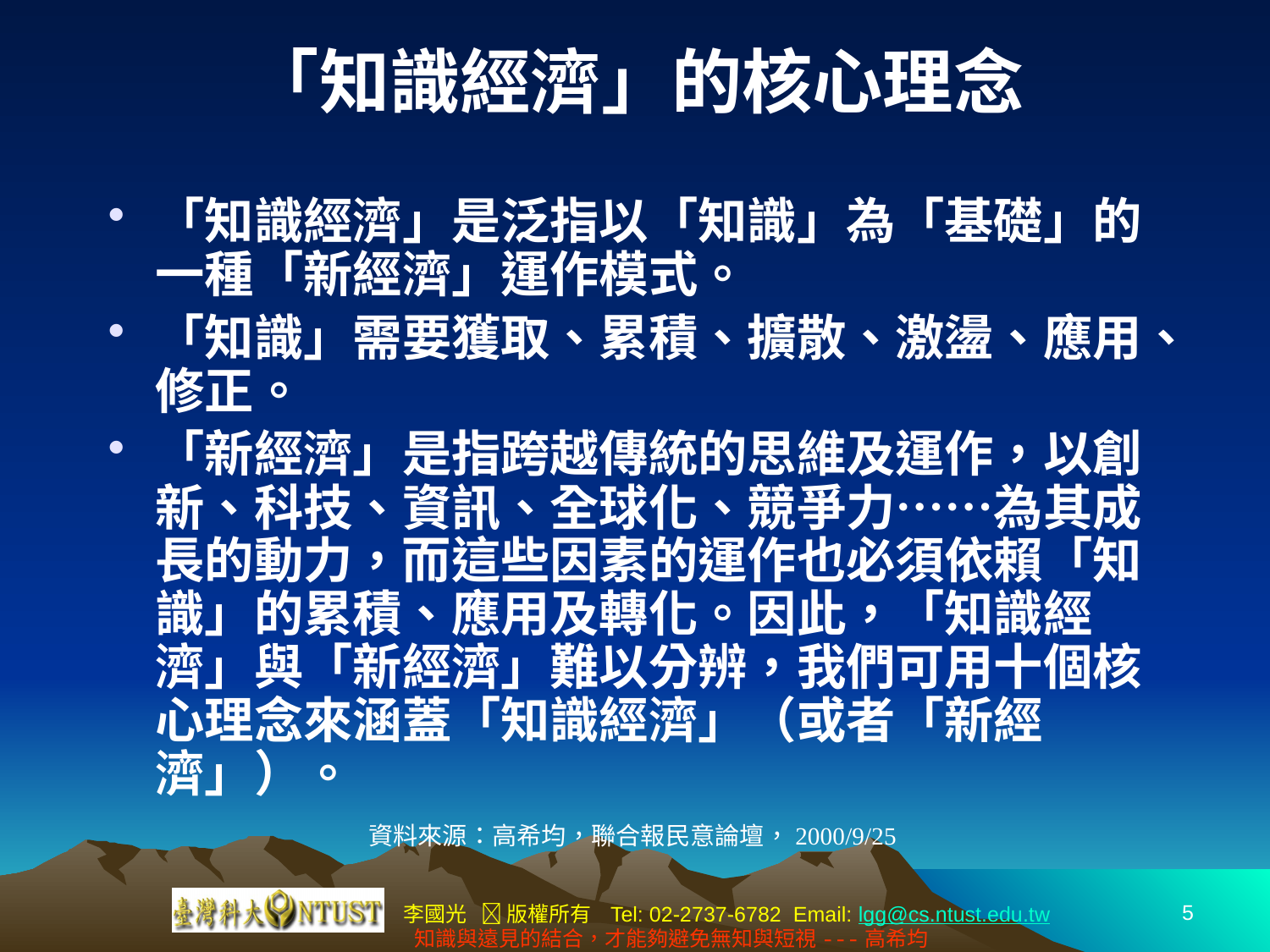

# 「知識經濟」的核心理念
「知識經濟」是泛指以「知識」為「基礎」的一種「新經濟」運作模式。
「知識」需要獲取、累積、擴散、激盪、應用、修正。
「新經濟」是指跨越傳統的思維及運作，以創新、科技、資訊、全球化、競爭力……為其成長的動力，而這些因素的運作也必須依賴「知識」的累積、應用及轉化。因此，「知識經濟」與「新經濟」難以分辨，我們可用十個核心理念來涵蓋「知識經濟」（或者「新經濟」）。

資料來源：高希均，聯合報民意論壇，2000/9/25
5